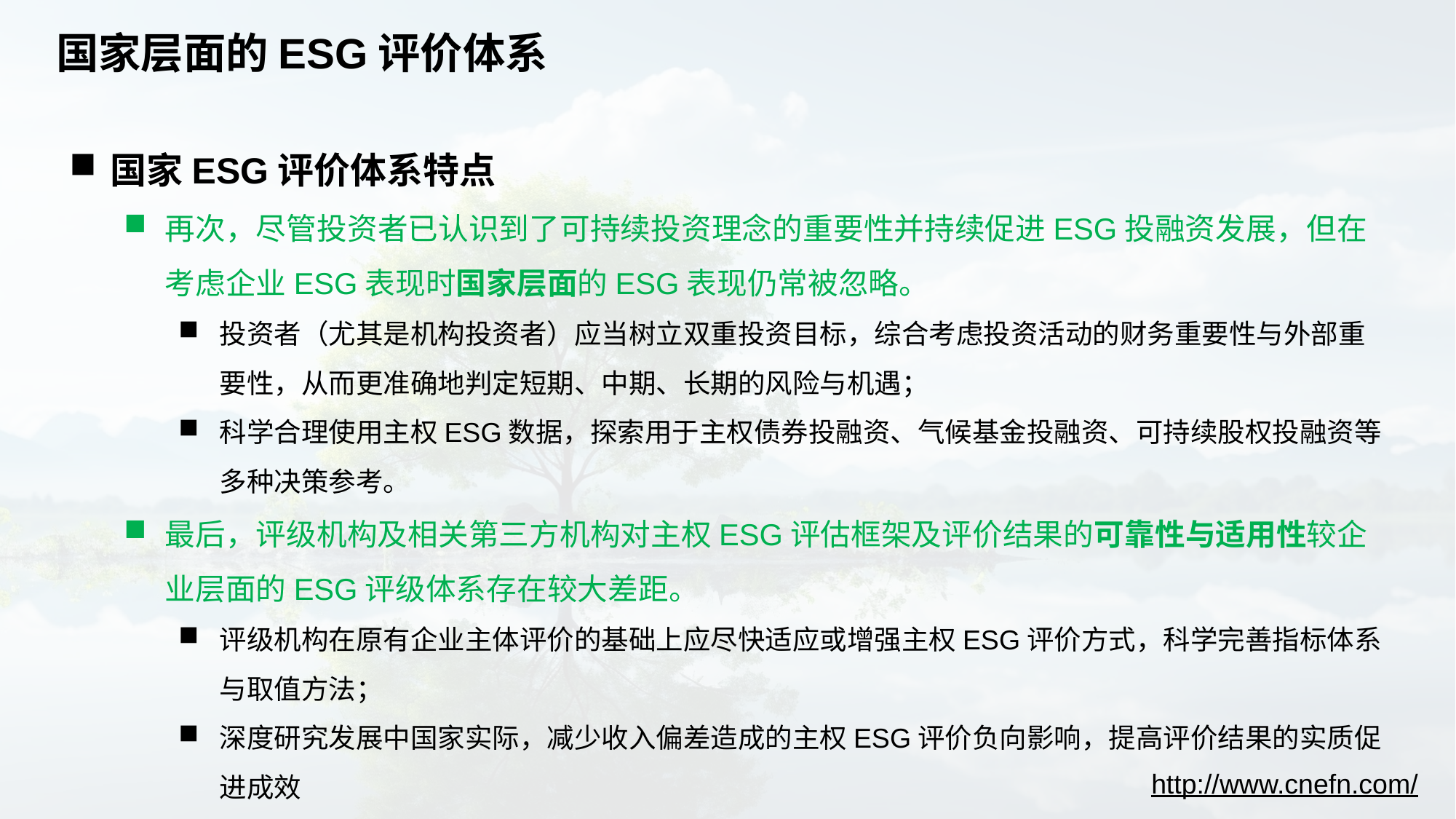

# 国家层面的ESG评价体系
国家ESG评价体系特点
再次，尽管投资者已认识到了可持续投资理念的重要性并持续促进ESG投融资发展，但在考虑企业ESG表现时国家层面的ESG表现仍常被忽略。
投资者（尤其是机构投资者）应当树立双重投资目标，综合考虑投资活动的财务重要性与外部重要性，从而更准确地判定短期、中期、长期的风险与机遇；
科学合理使用主权ESG数据，探索用于主权债券投融资、气候基金投融资、可持续股权投融资等多种决策参考。
最后，评级机构及相关第三方机构对主权ESG评估框架及评价结果的可靠性与适用性较企业层面的ESG评级体系存在较大差距。
评级机构在原有企业主体评价的基础上应尽快适应或增强主权ESG评价方式，科学完善指标体系与取值方法；
深度研究发展中国家实际，减少收入偏差造成的主权ESG评价负向影响，提高评价结果的实质促进成效